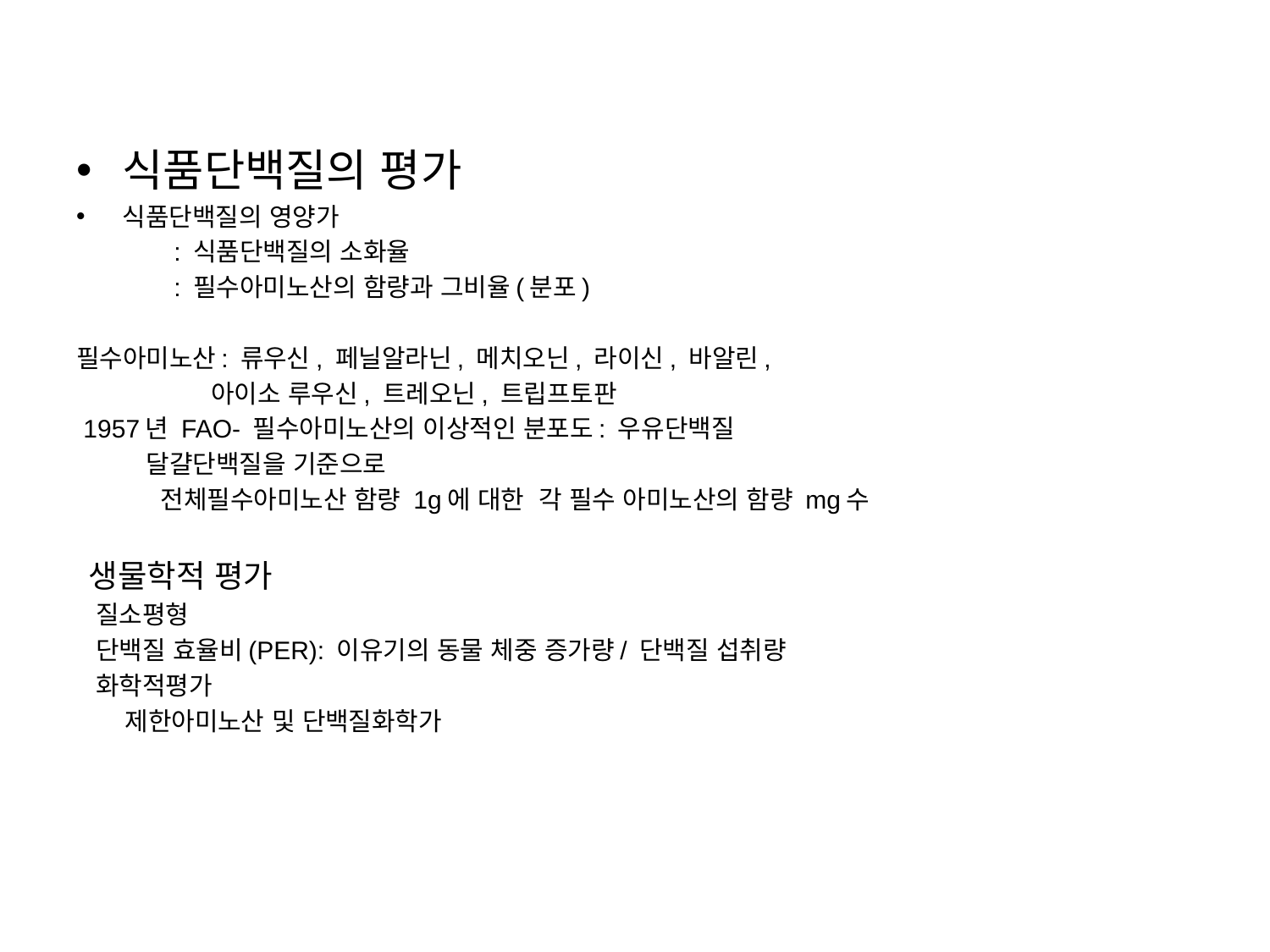

식품단백질의 평가
식품단백질의 영양가
              : 식품단백질의 소화율
              : 필수아미노산의 함량과 그비율(분포)

필수아미노산: 류우신, 페닐알라닌, 메치오닌, 라이신, 바알린,
                  아이소 루우신, 트레오닌, 트립프토판
 1957년 FAO- 필수아미노산의 이상적인 분포도: 우유단백질
         달걀단백질을 기준으로
           전체필수아미노산 함량 1g에 대한  각 필수 아미노산의 함량 mg수

 생물학적 평가
  질소평형
  단백질 효율비(PER): 이유기의 동물 체중 증가량/ 단백질 섭취량
  화학적평가
      제한아미노산 및 단백질화학가